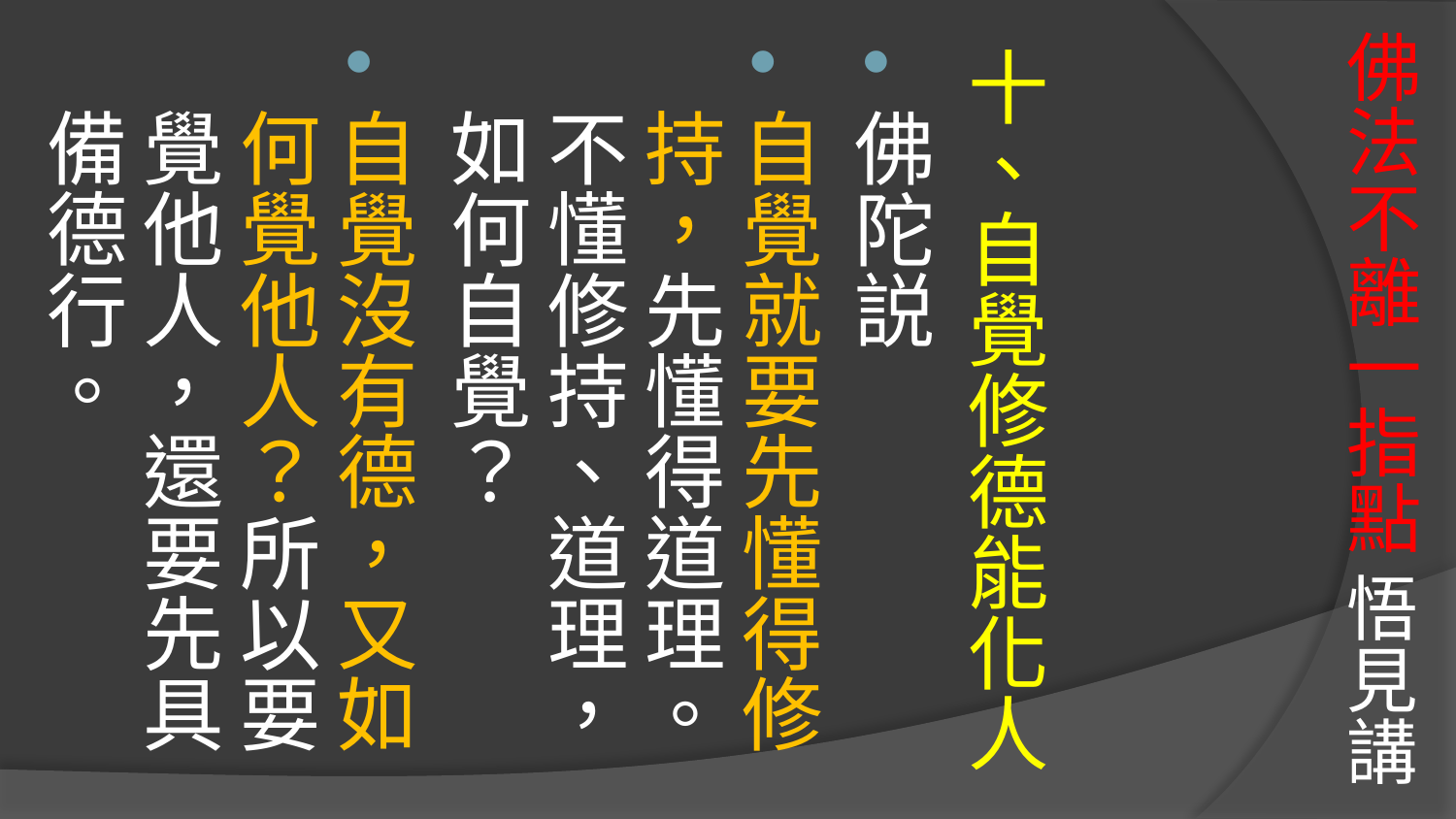

# 佛法不離一指點 悟見講
十、自覺修德能化人
佛陀説
自覺就要先懂得修持，先懂得道理。不懂修持、道理，如何自覺？
自覺沒有德，又如何覺他人？所以要覺他人，還要先具備德行。